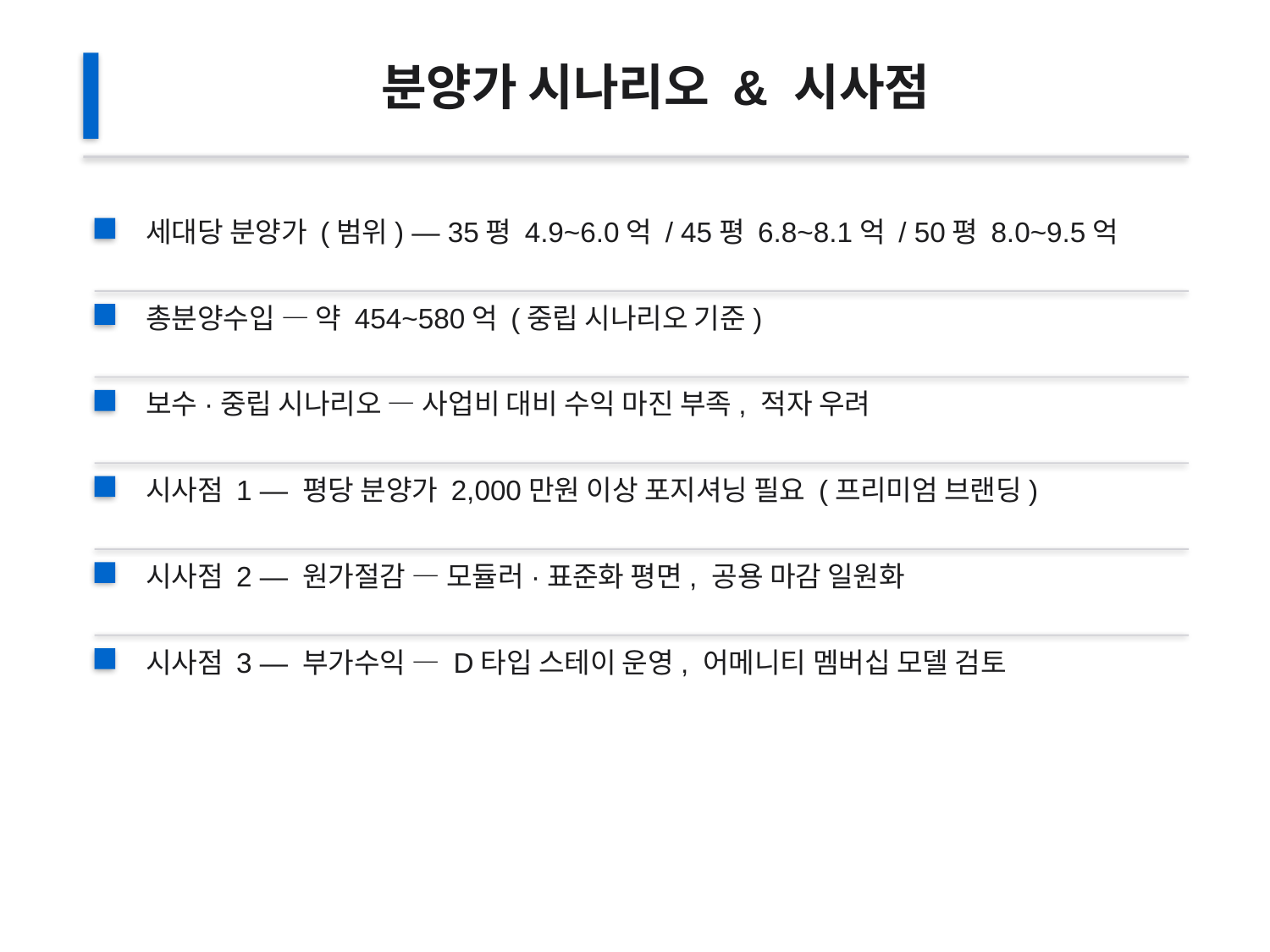

분양가 시나리오 & 시사점

세대당 분양가 (범위) — 35평 4.9~6.0억 / 45평 6.8~8.1억 / 50평 8.0~9.5억

총분양수입 — 약 454~580억 (중립 시나리오 기준)

보수·중립 시나리오 — 사업비 대비 수익 마진 부족, 적자 우려

시사점 1 — 평당 분양가 2,000만원 이상 포지셔닝 필요 (프리미엄 브랜딩)

시사점 2 — 원가절감 — 모듈러·표준화 평면, 공용 마감 일원화

시사점 3 — 부가수익 — D타입 스테이 운영, 어메니티 멤버십 모델 검토